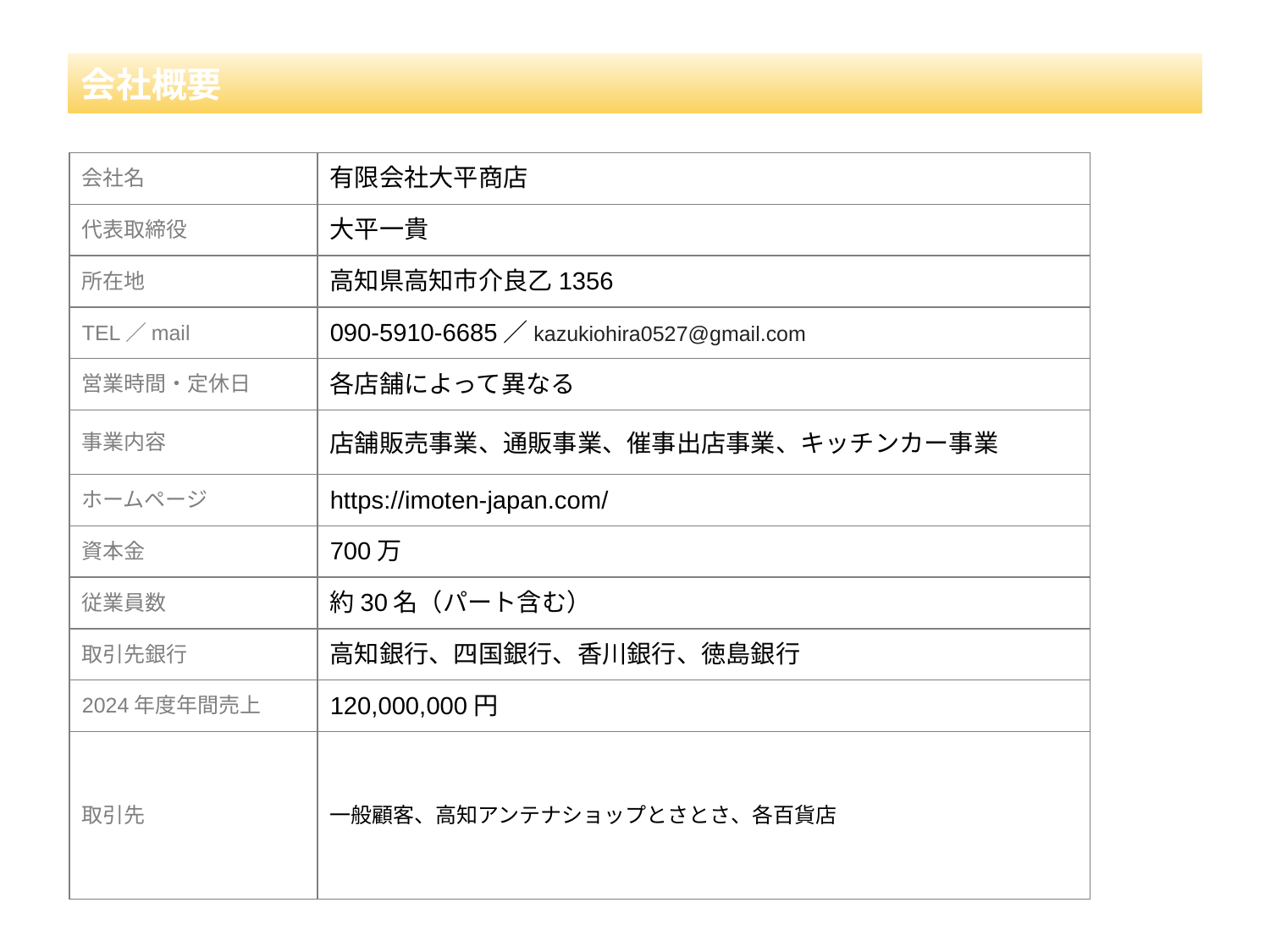

会社概要
 Company Profile

| 会社名 | 有限会社大平商店 |
| --- | --- |
| 代表取締役 | 大平一貴 |
| 所在地 | 高知県高知市介良乙1356 |
| TEL／mail | 090-5910-6685／kazukiohira0527@gmail.com |
| 営業時間・定休日 | 各店舗によって異なる |
| 事業内容 | 店舗販売事業、通販事業、催事出店事業、キッチンカー事業 |
| ホームページ | https://imoten-japan.com/ |
| 資本金 | 700万 |
| 従業員数 | 約30名（パート含む） |
| 取引先銀行 | 高知銀行、四国銀行、香川銀行、徳島銀行 |
| 2024年度年間売上 | 120,000,000円 |
| 取引先 | 一般顧客、高知アンテナショップとさとさ、各百貨店 |